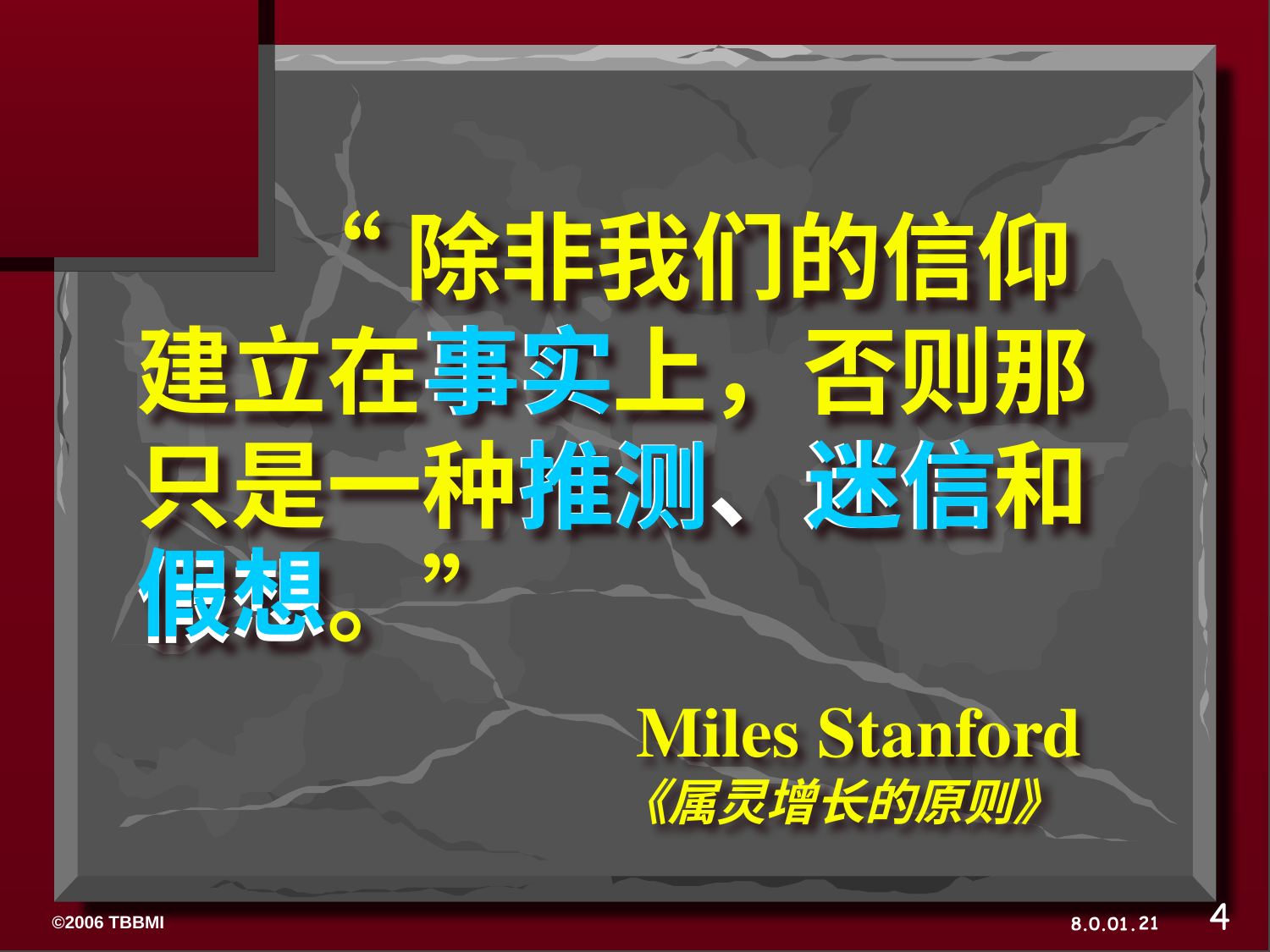

“除非我们的信仰
建立在事实上，否则那只是一种推测、迷信和假想。”
事实
迷信
推测
假想
 Miles Stanford
《属灵增长的原则》
4
21